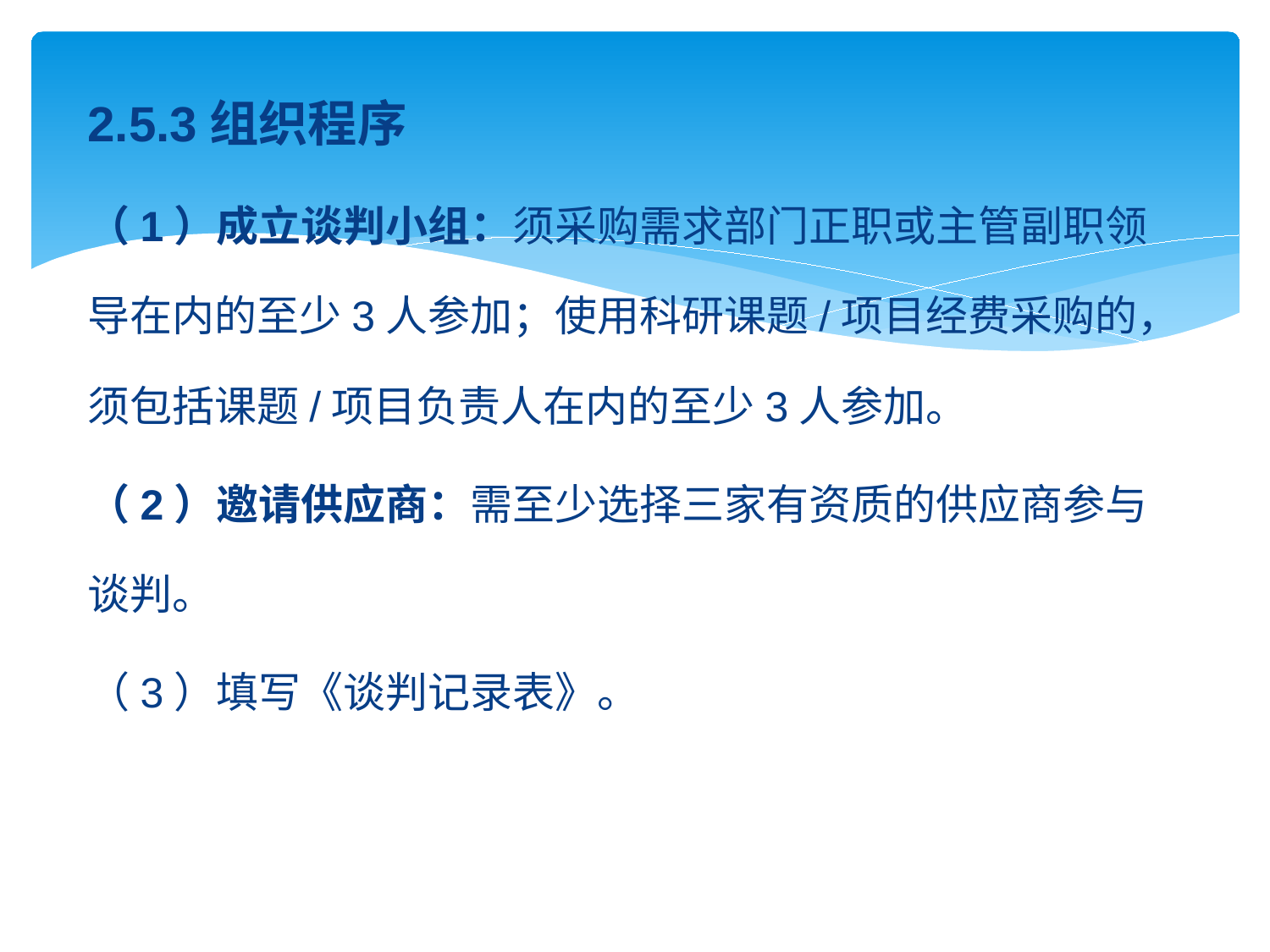

2.5.3组织程序
（1）成立谈判小组：须采购需求部门正职或主管副职领导在内的至少3人参加；使用科研课题/项目经费采购的，须包括课题/项目负责人在内的至少3人参加。
（2）邀请供应商：需至少选择三家有资质的供应商参与谈判。
（3）填写《谈判记录表》。